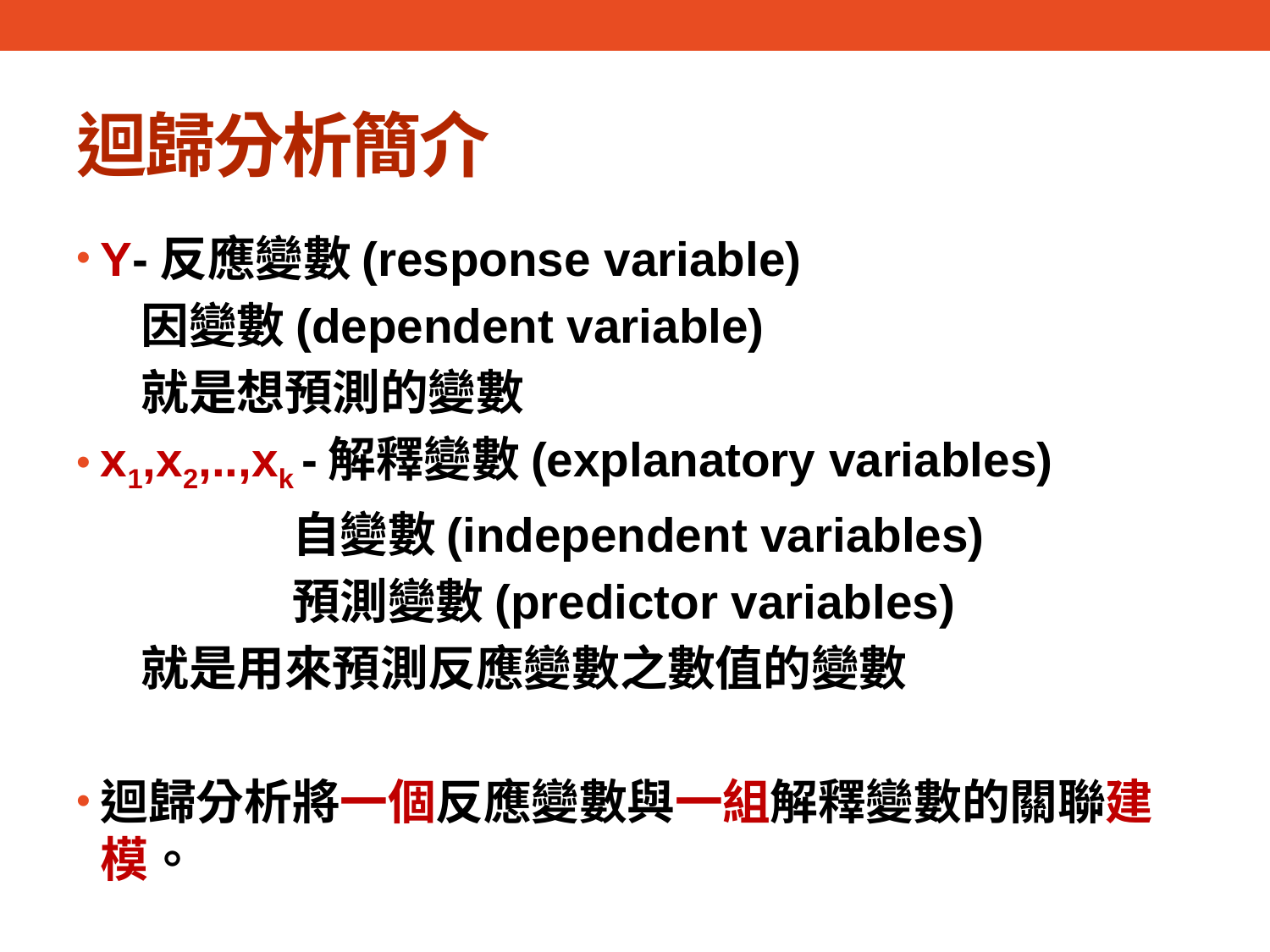

# 迴歸分析簡介
Y-反應變數(response variable)
     因變數(dependent variable)
     就是想預測的變數
x1,x2,..,xk -解釋變數(explanatory variables)
                   自變數(independent variables)
                   預測變數(predictor variables)
     就是用來預測反應變數之數值的變數

迴歸分析將一個反應變數與一組解釋變數的關聯建模。